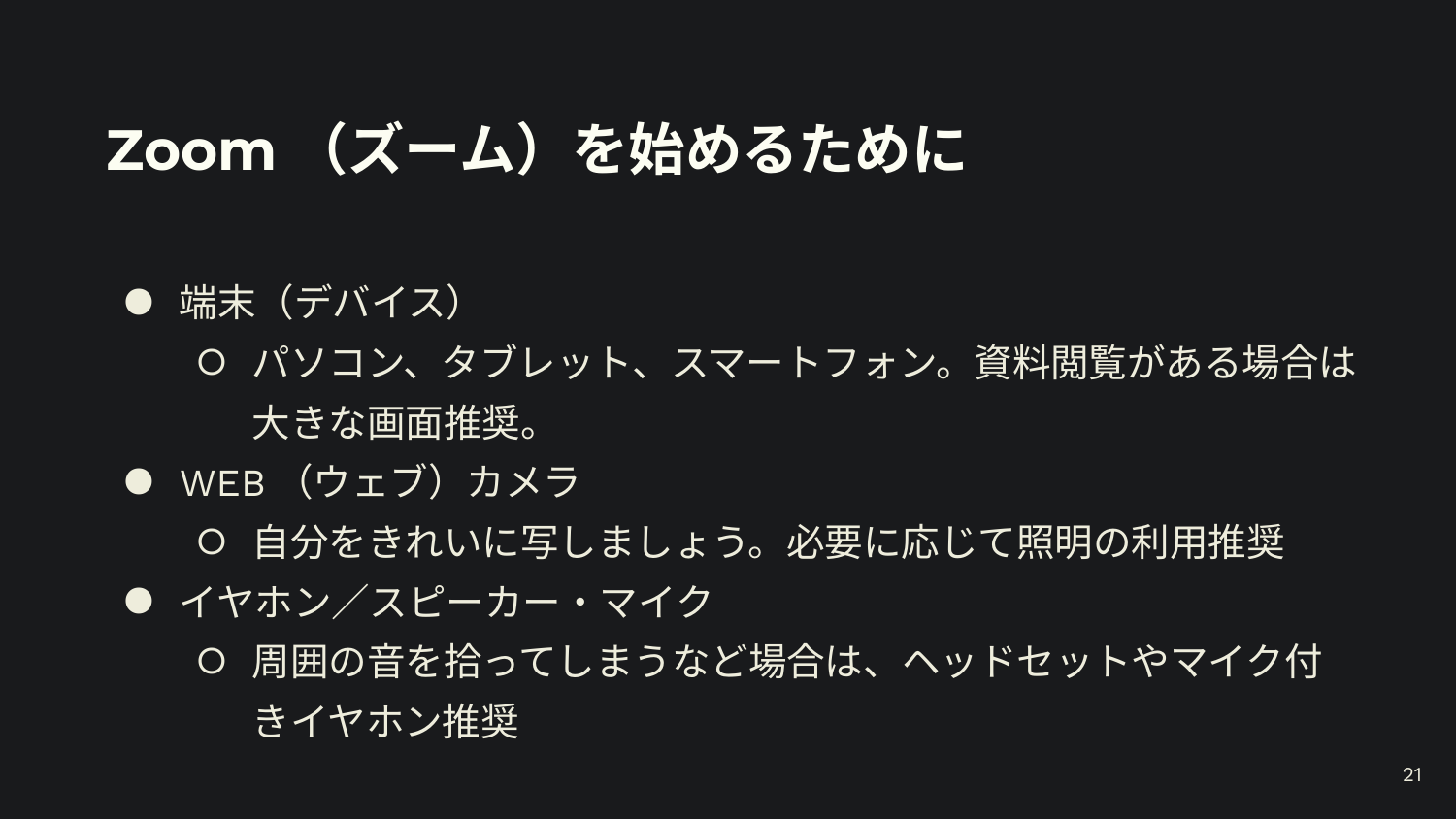

# Zoom（ズーム）を始めるために
端末（デバイス）
パソコン、タブレット、スマートフォン。資料閲覧がある場合は大きな画面推奨。
WEB（ウェブ）カメラ
自分をきれいに写しましょう。必要に応じて照明の利用推奨
イヤホン／スピーカー・マイク
周囲の音を拾ってしまうなど場合は、ヘッドセットやマイク付きイヤホン推奨
21